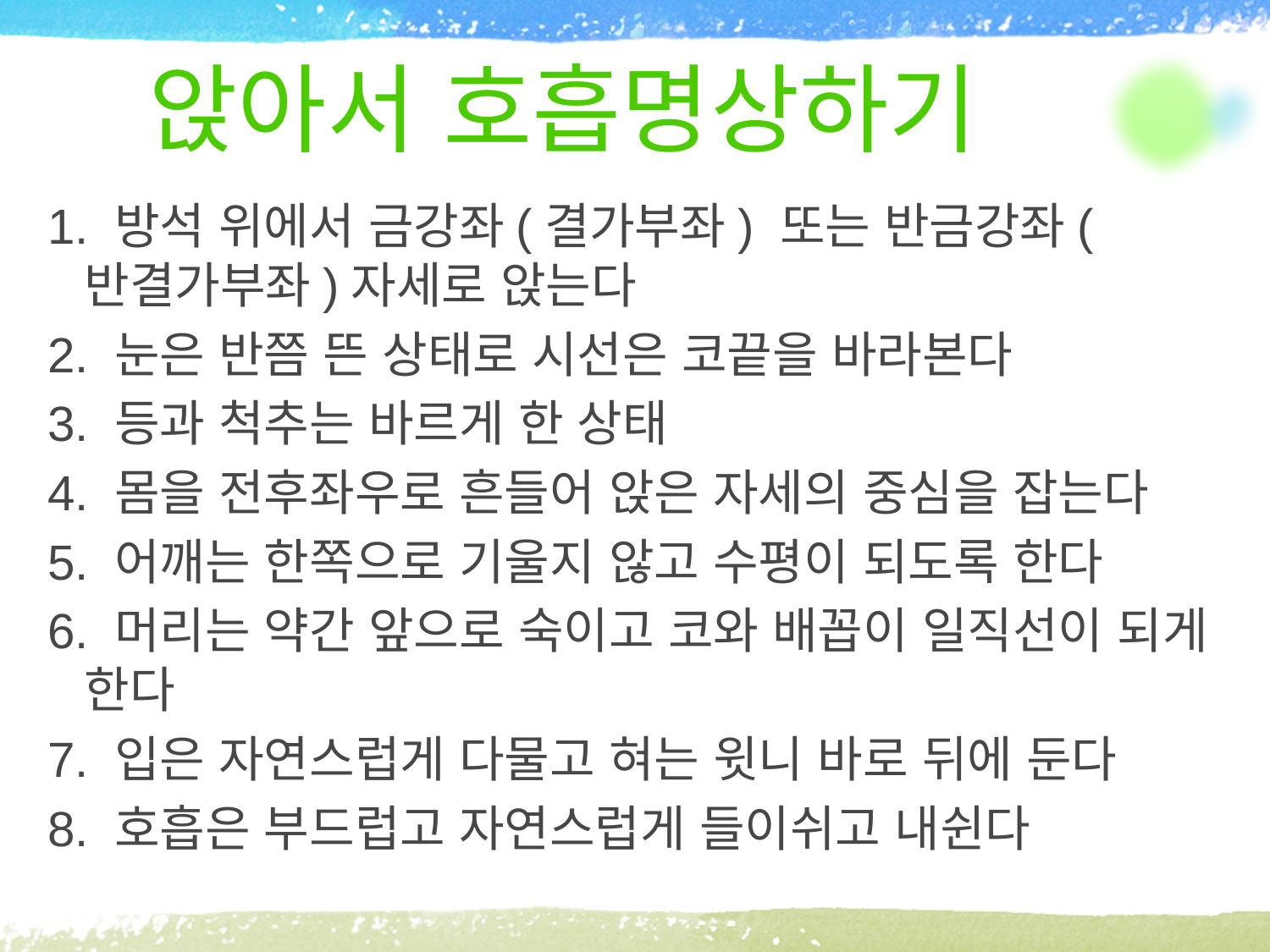

# 앉아서 호흡명상하기
1. 방석 위에서 금강좌(결가부좌) 또는 반금강좌(반결가부좌)자세로 앉는다
2. 눈은 반쯤 뜬 상태로 시선은 코끝을 바라본다
3. 등과 척추는 바르게 한 상태
4. 몸을 전후좌우로 흔들어 앉은 자세의 중심을 잡는다
5. 어깨는 한쪽으로 기울지 않고 수평이 되도록 한다
6. 머리는 약간 앞으로 숙이고 코와 배꼽이 일직선이 되게 한다
7. 입은 자연스럽게 다물고 혀는 윗니 바로 뒤에 둔다
8. 호흡은 부드럽고 자연스럽게 들이쉬고 내쉰다